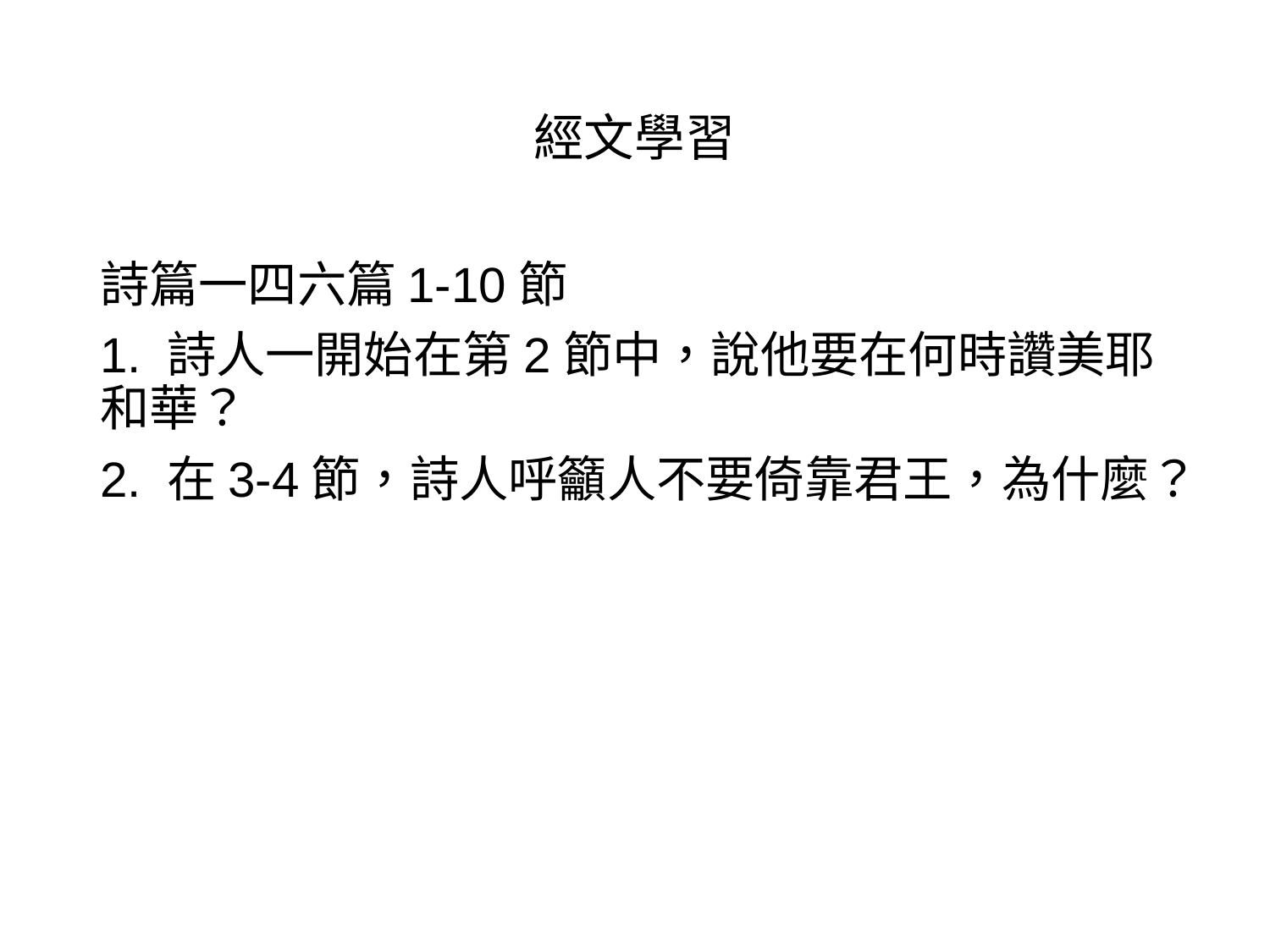

# 經文學習
詩篇一四六篇1-10節
1. 詩人一開始在第2節中，說他要在何時讚美耶和華？
2. 在3-4節，詩人呼籲人不要倚靠君王，為什麼？